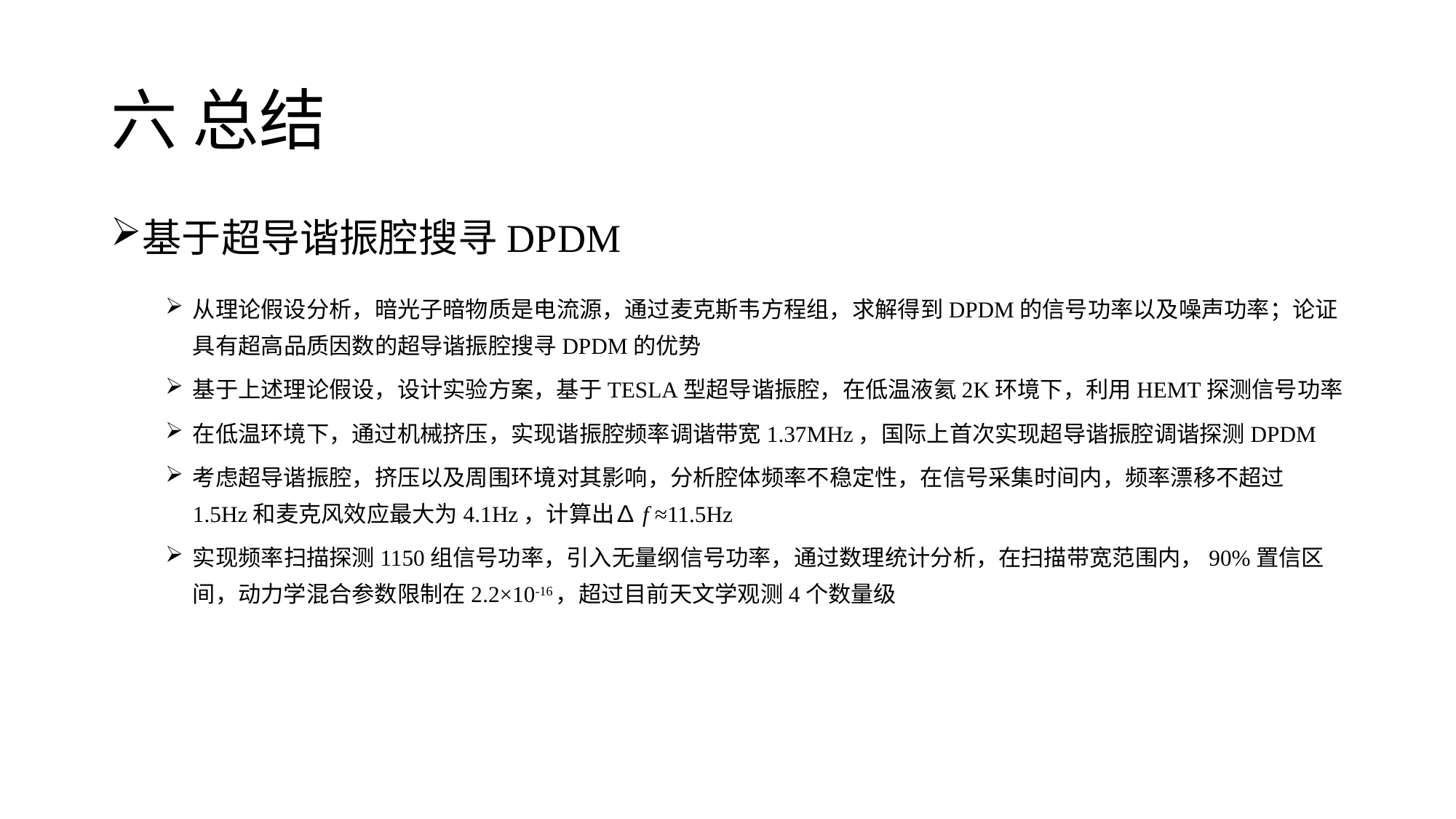

# 六 总结
基于超导谐振腔搜寻DPDM
从理论假设分析，暗光子暗物质是电流源，通过麦克斯韦方程组，求解得到DPDM的信号功率以及噪声功率；论证具有超高品质因数的超导谐振腔搜寻DPDM的优势
基于上述理论假设，设计实验方案，基于TESLA型超导谐振腔，在低温液氦2K环境下，利用HEMT探测信号功率
在低温环境下，通过机械挤压，实现谐振腔频率调谐带宽1.37MHz，国际上首次实现超导谐振腔调谐探测DPDM
考虑超导谐振腔，挤压以及周围环境对其影响，分析腔体频率不稳定性，在信号采集时间内，频率漂移不超过1.5Hz和麦克风效应最大为4.1Hz，计算出∆f ≈11.5Hz
实现频率扫描探测1150组信号功率，引入无量纲信号功率，通过数理统计分析，在扫描带宽范围内，90%置信区间，动力学混合参数限制在2.2×10-16，超过目前天文学观测4个数量级